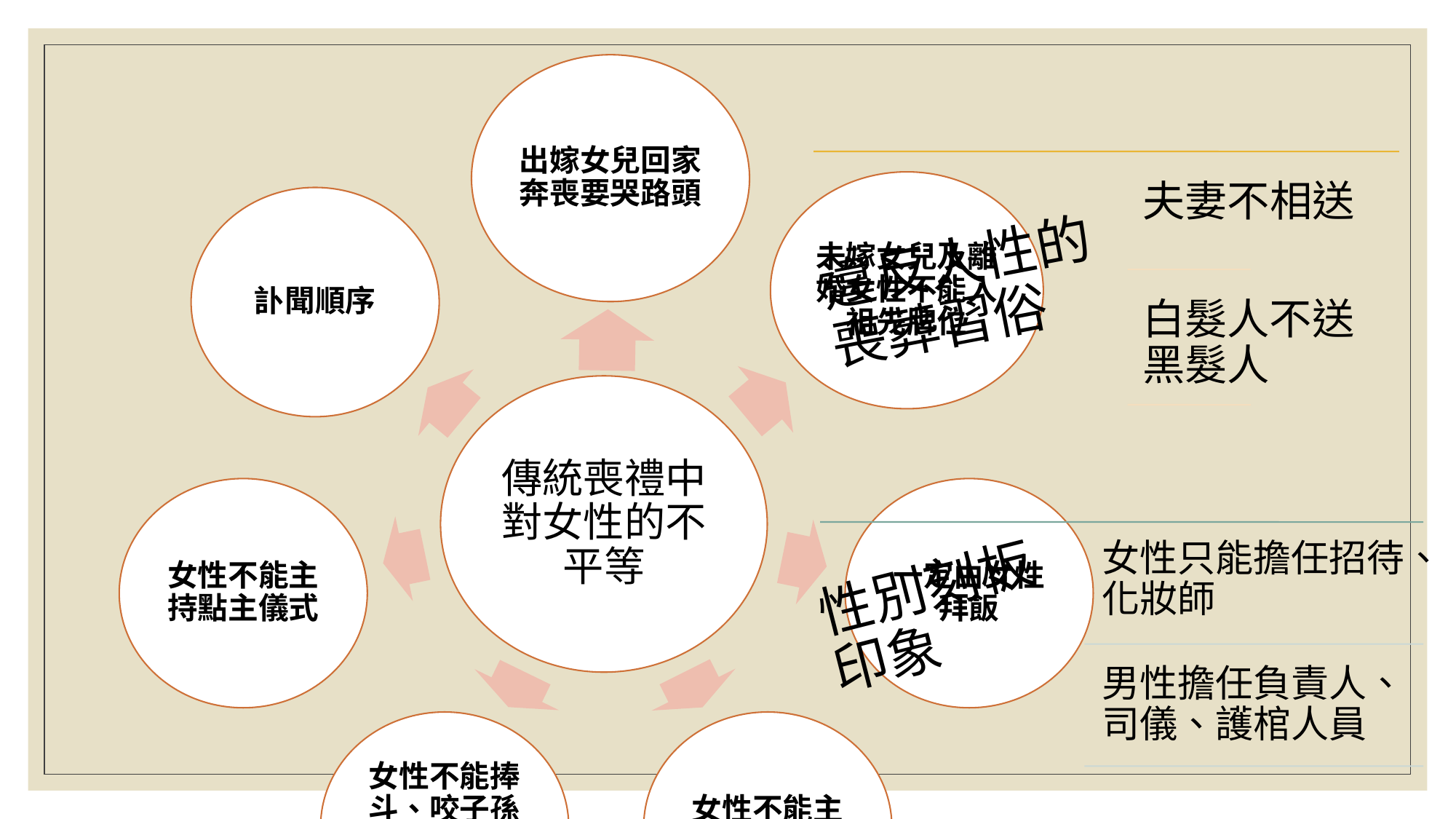

傳統喪禮中對女性的不平等

出嫁女兒回家奔喪要哭路頭

未嫁女兒及離婚女性不能入祖先牌位

一定由女性拜飯

女性不能主祭、讀哀章

女性不能捧斗、咬子孫丁、執招魂幡

女性不能主持點主儀式

訃聞順序

違反人性的喪葬習俗
夫妻不相送
白髮人不送黑髮人
性別刻板印象
女性只能擔任招待、化妝師
男性擔任負責人、司儀、護棺人員